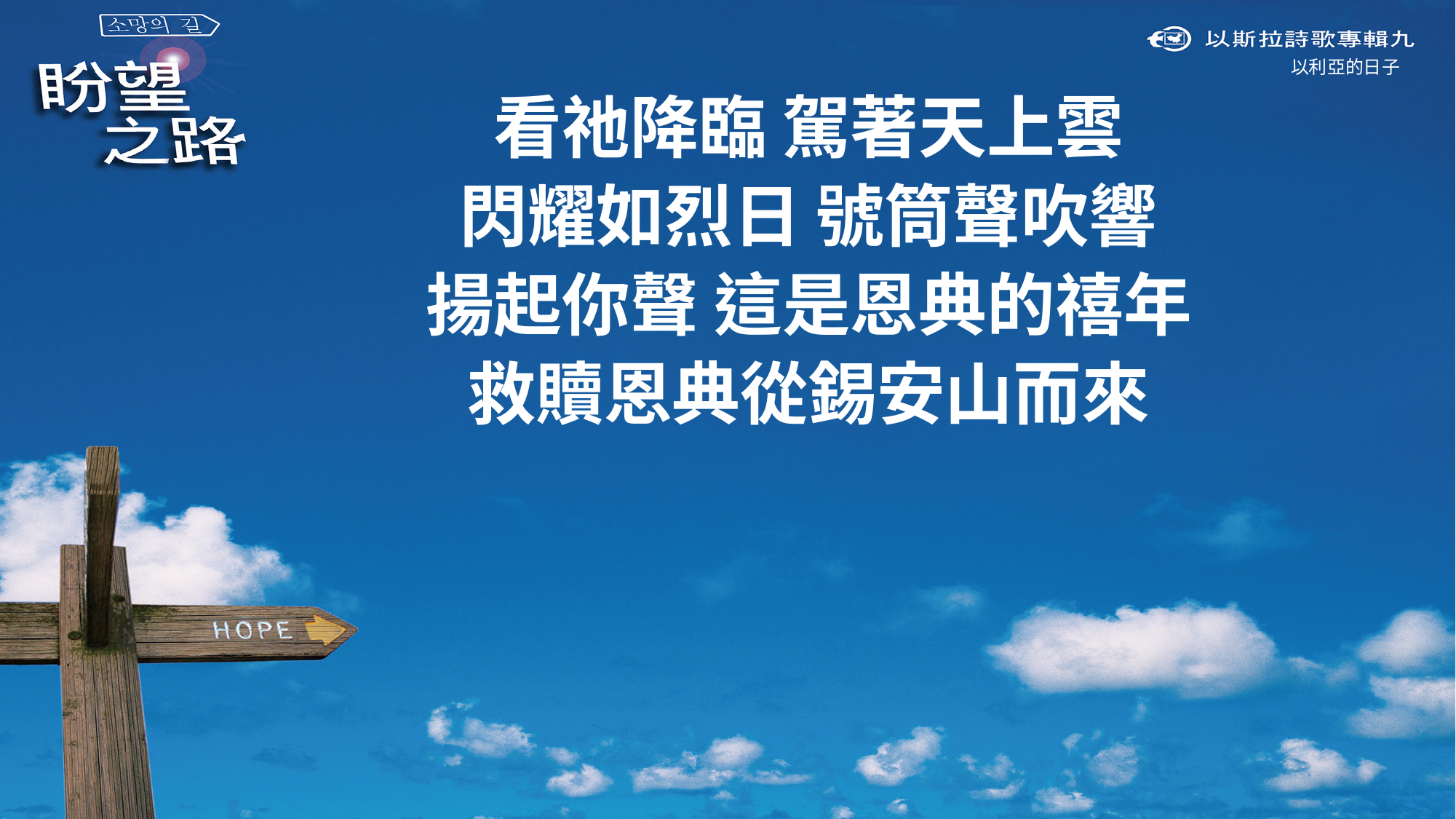

以利亞的日子
看祂降臨 駕著天上雲
閃耀如烈日 號筒聲吹響
揚起你聲 這是恩典的禧年
救贖恩典從錫安山而來